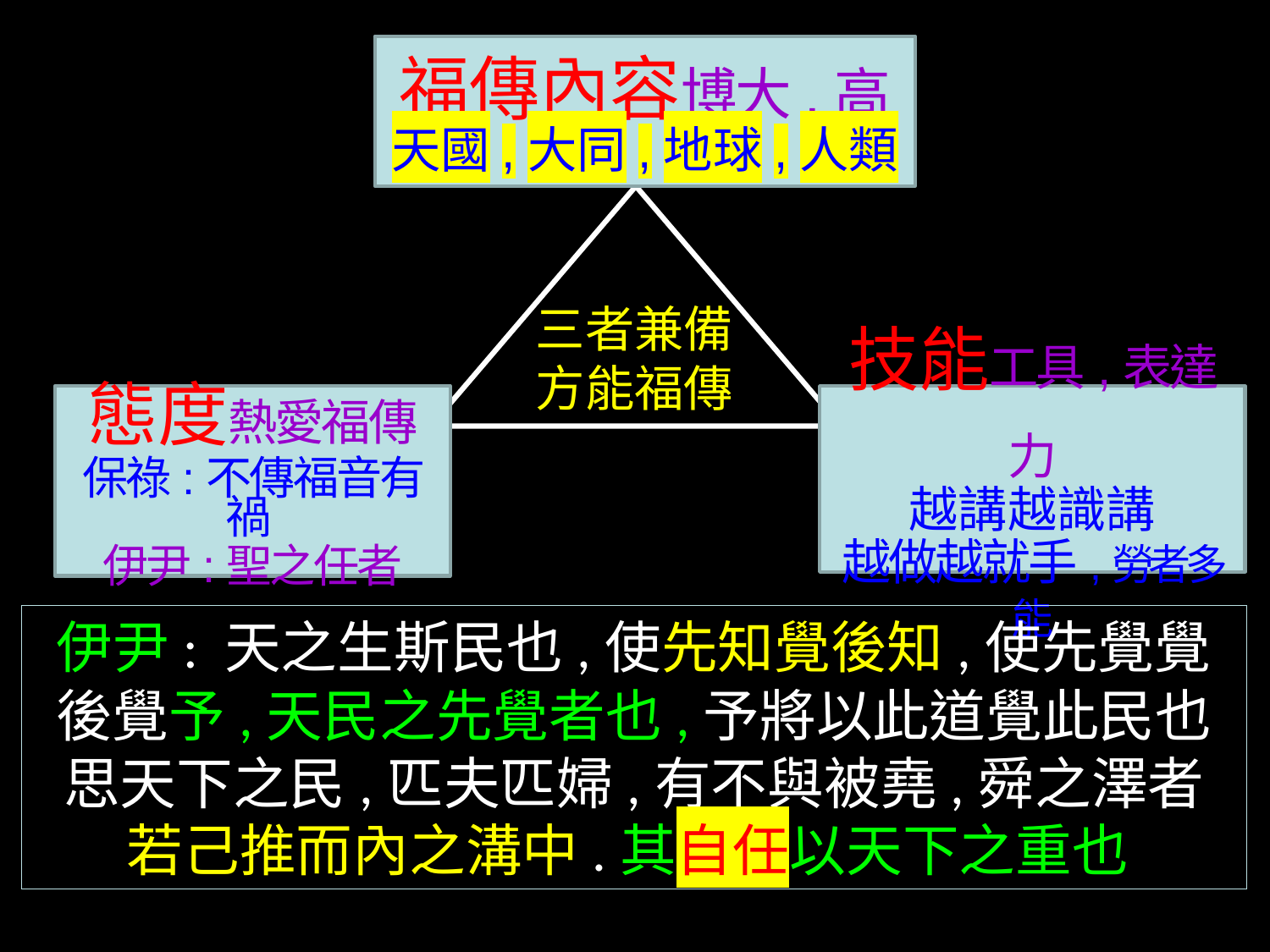

福傳內容博大,高
天國,大同,地球,人類

三者兼備方能福傳
態度熱愛福傳
保祿:不傳福音有禍
伊尹:聖之任者
技能工具,表達力
越講越識講
越做越就手,勞者多能
伊尹: 天之生斯民也,使先知覺後知,使先覺覺後覺予,天民之先覺者也,予將以此道覺此民也
思天下之民,匹夫匹婦,有不與被堯,舜之澤者
若己推而內之溝中.其自任以天下之重也